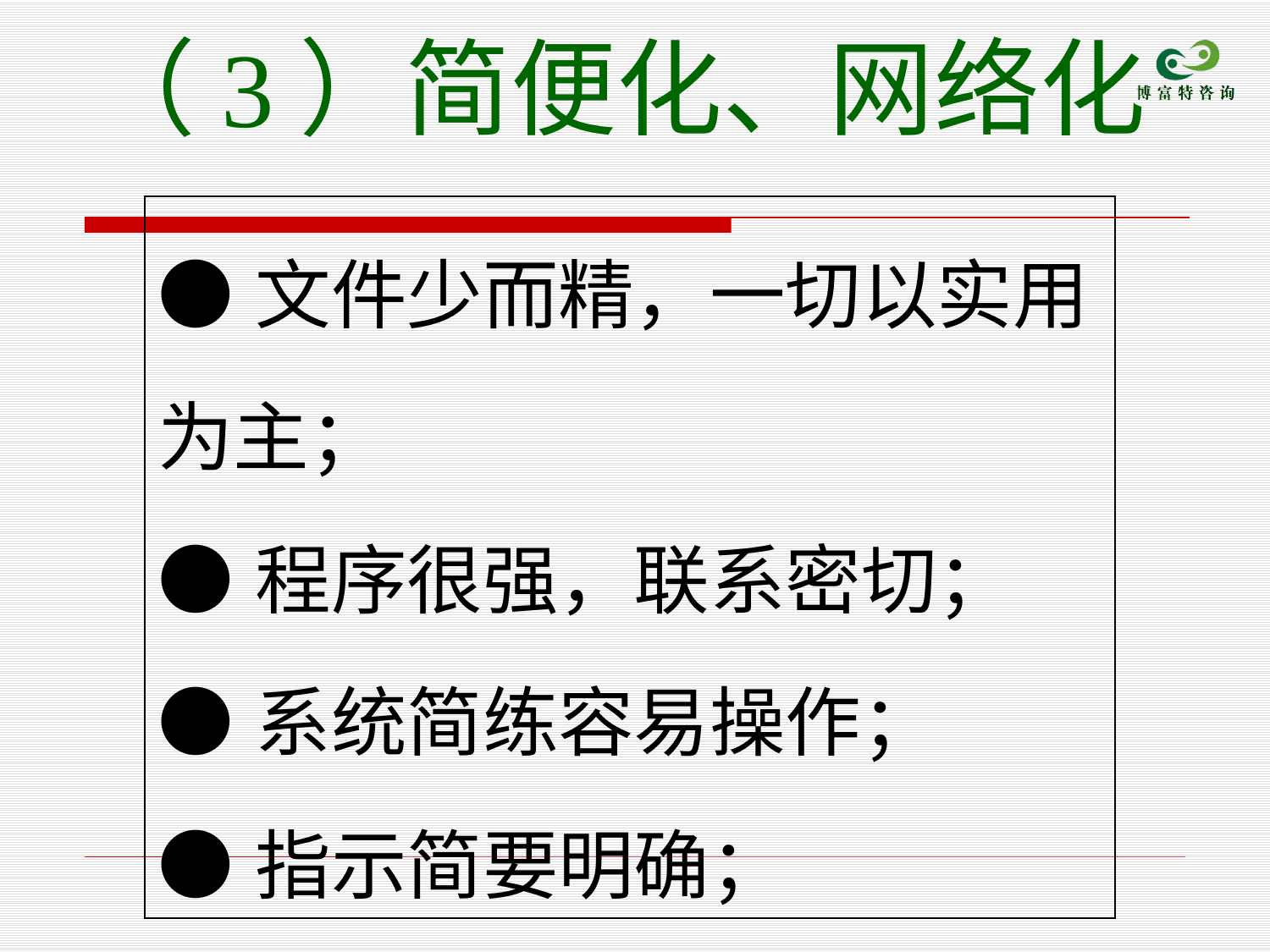

（3）简便化、网络化

| ●文件少而精，一切以实用为主； ●程序很强，联系密切； ●系统简练容易操作； ●指示简要明确； ●活用了计算机的这种技术 |
| --- |
557